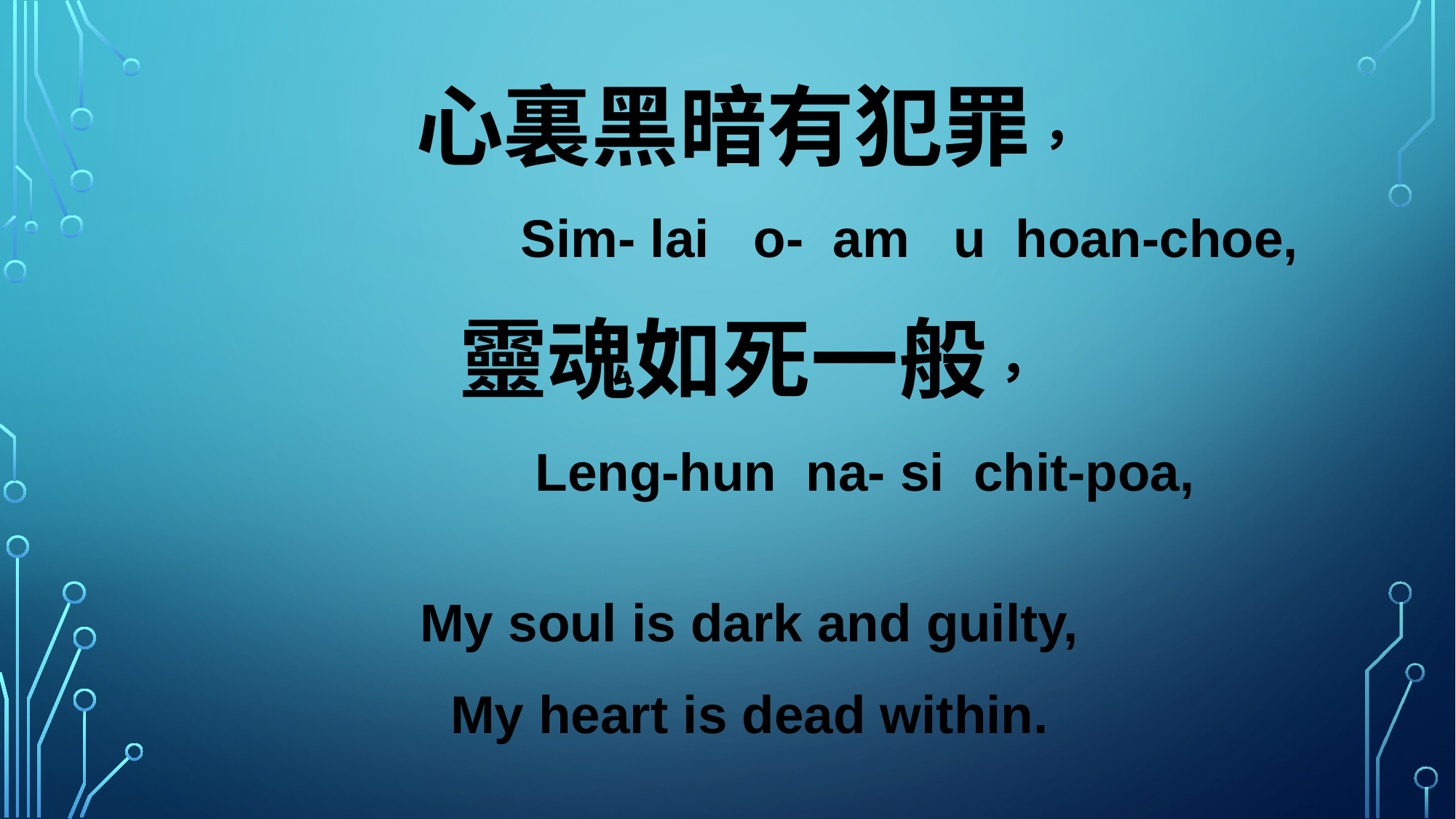

心裏黑暗有犯罪，
                              Sim- lai   o-  am   u  hoan-choe,
靈魂如死一般，
                               Leng-hun  na- si  chit-poa,

My soul is dark and guilty,
My heart is dead within.